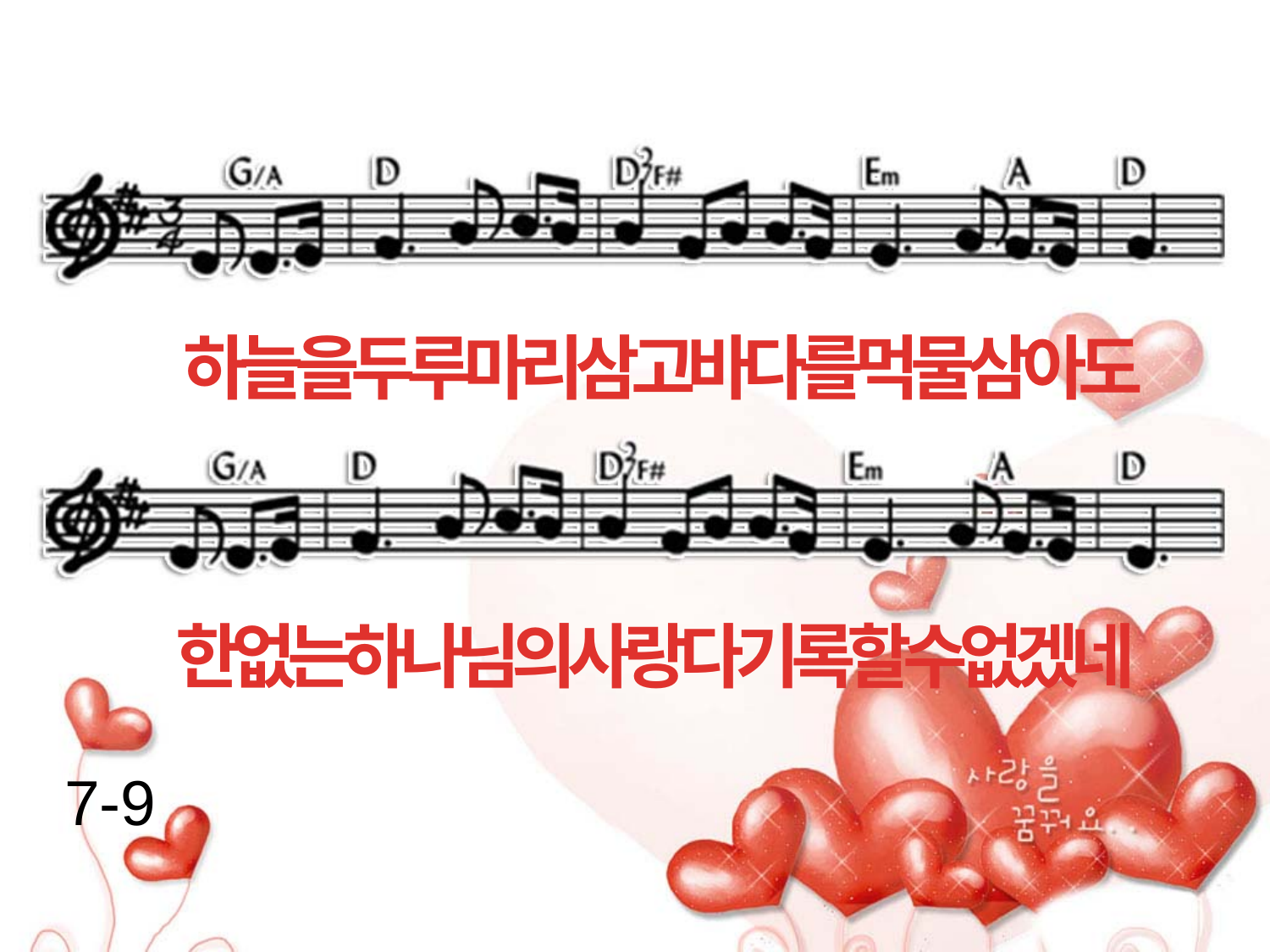

하늘을두루마리삼고바다를먹물삼아도
한없는하나님의사랑다기록할수없겠네
7-9